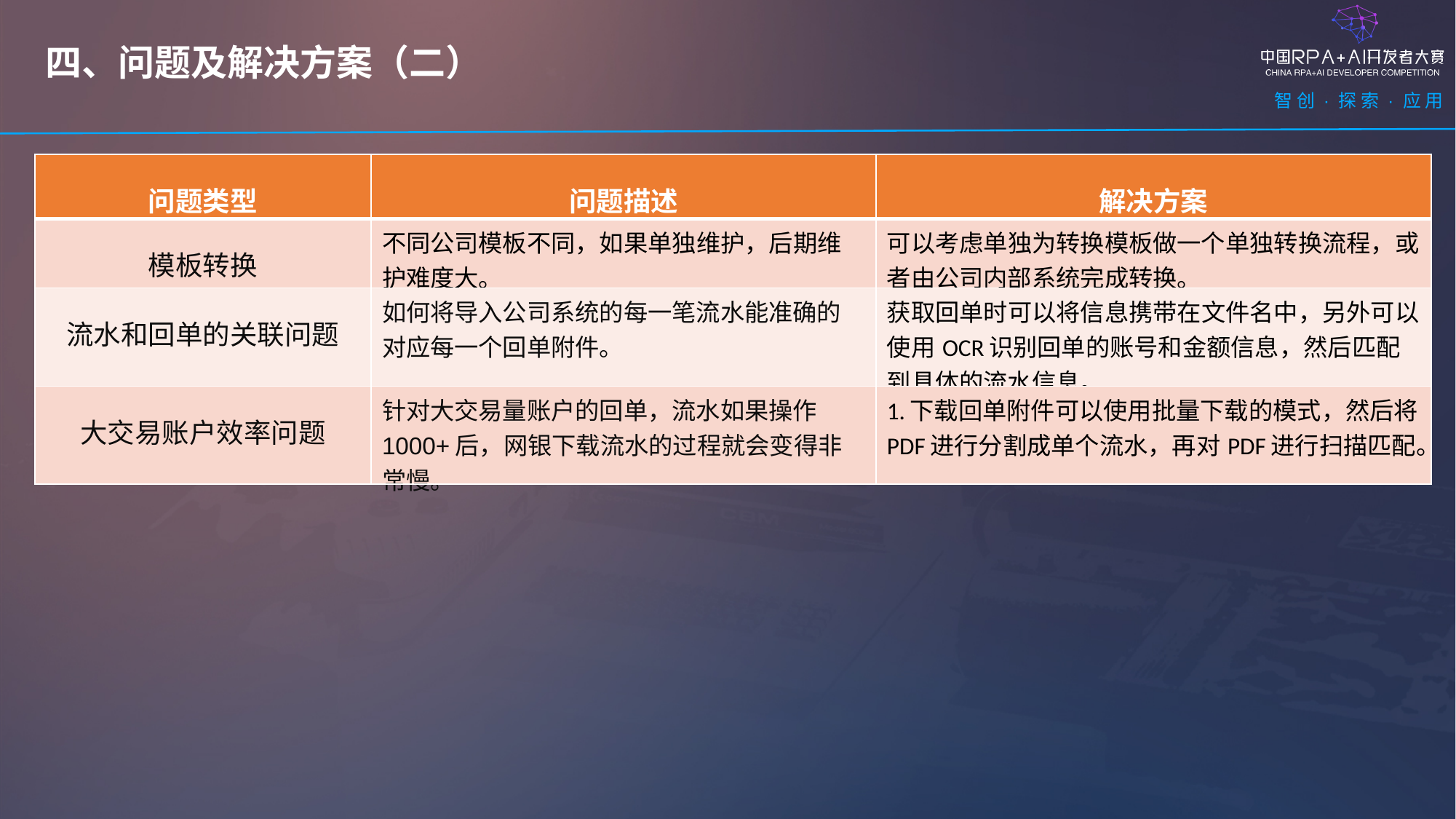

四、问题及解决方案（二）
| 问题类型 | 问题描述 | 解决方案 |
| --- | --- | --- |
| 模板转换 | 不同公司模板不同，如果单独维护，后期维护难度大。 | 可以考虑单独为转换模板做一个单独转换流程，或者由公司内部系统完成转换。 |
| 流水和回单的关联问题 | 如何将导入公司系统的每一笔流水能准确的对应每一个回单附件。 | 获取回单时可以将信息携带在文件名中，另外可以使用OCR识别回单的账号和金额信息，然后匹配到具体的流水信息。 |
| 大交易账户效率问题 | 针对大交易量账户的回单，流水如果操作1000+后，网银下载流水的过程就会变得非常慢。 | 1.下载回单附件可以使用批量下载的模式，然后将PDF进行分割成单个流水，再对PDF进行扫描匹配。 |